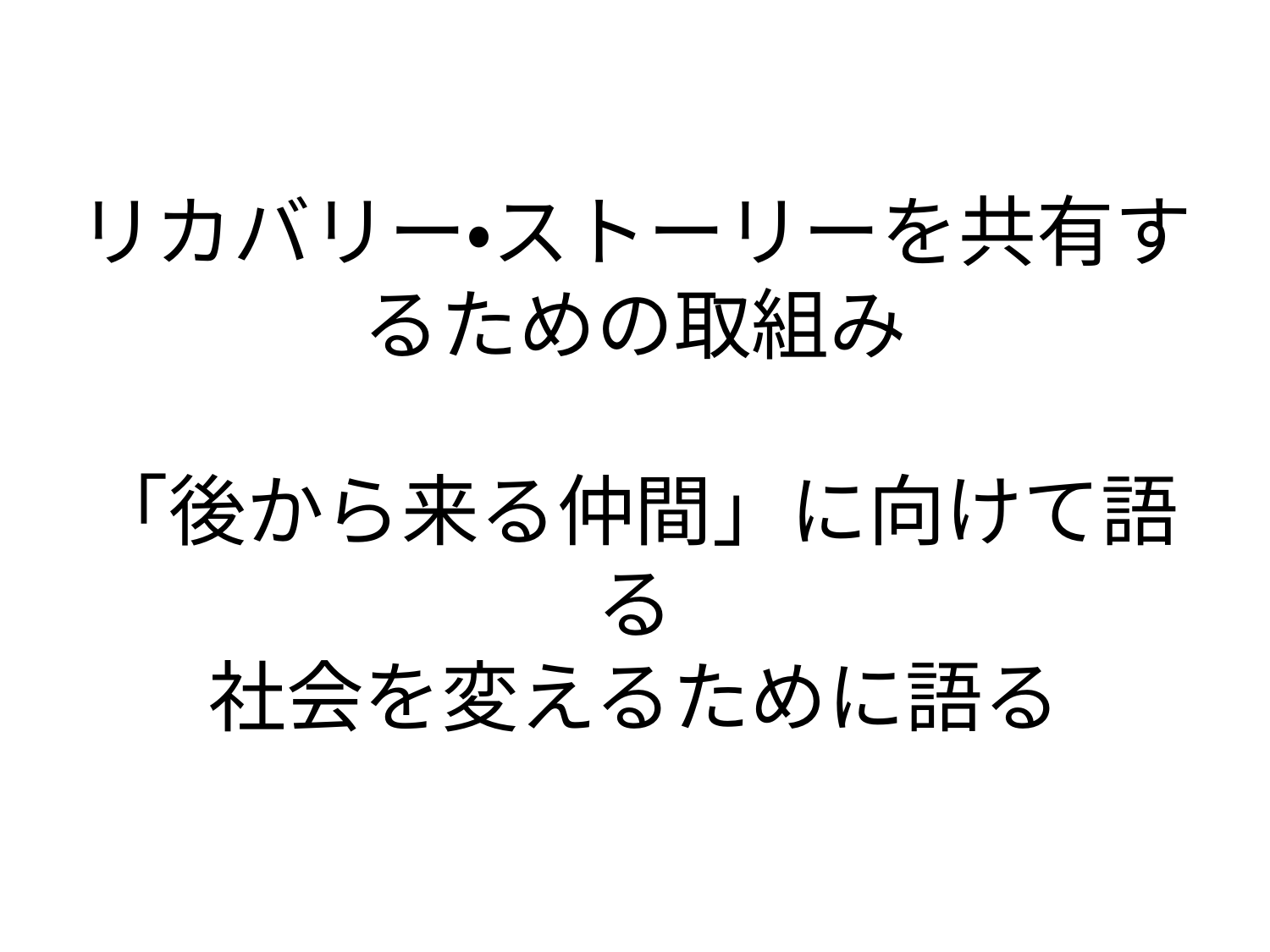

# リカバリー・ストーリーを共有するための取組み 「後から来る仲間」に向けて語る 社会を変えるために語る